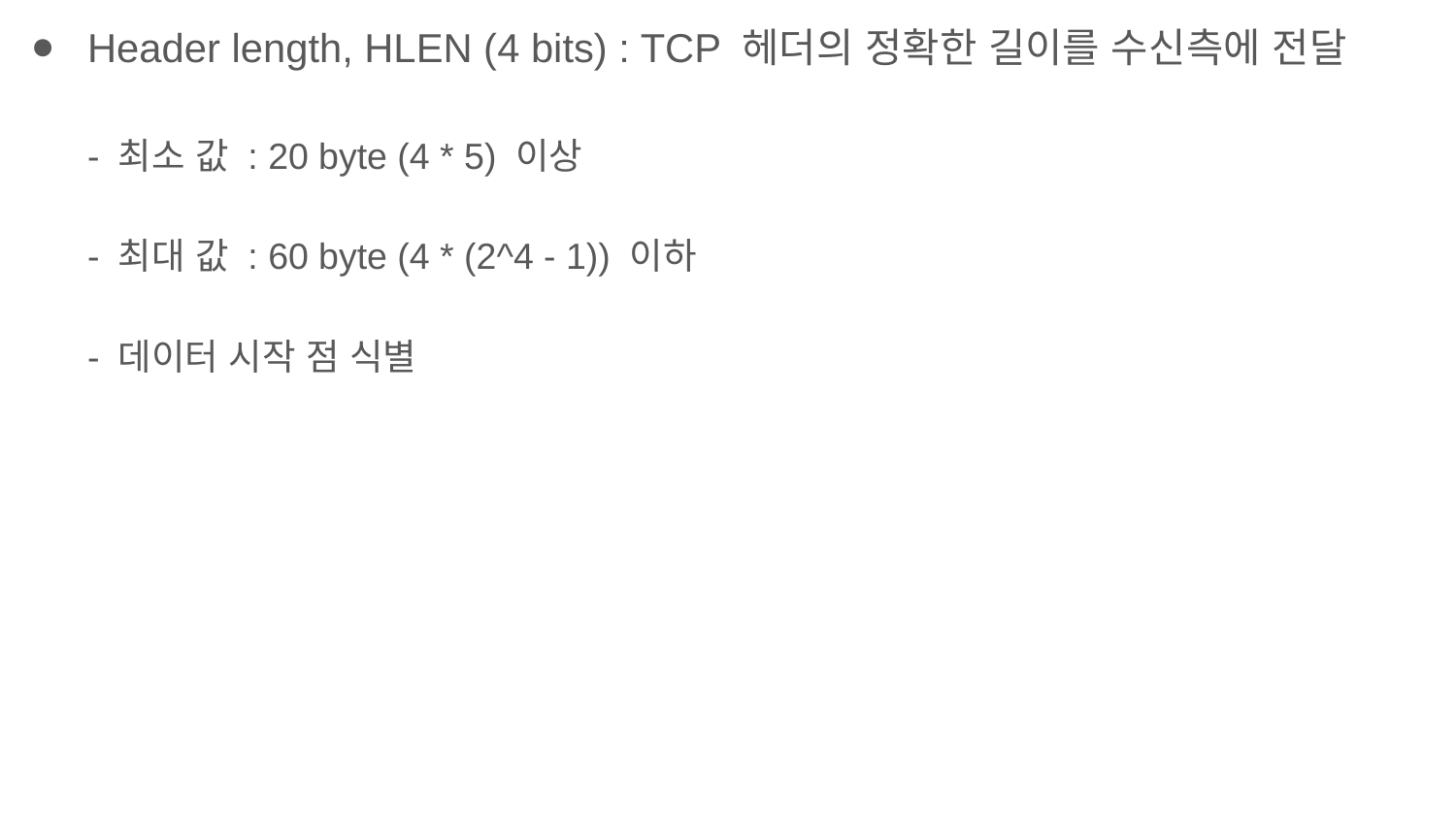

Header length, HLEN (4 bits) : TCP 헤더의 정확한 길이를 수신측에 전달
- 최소 값 : 20 byte (4 * 5) 이상
- 최대 값 : 60 byte (4 * (2^4 - 1)) 이하
- 데이터 시작 점 식별